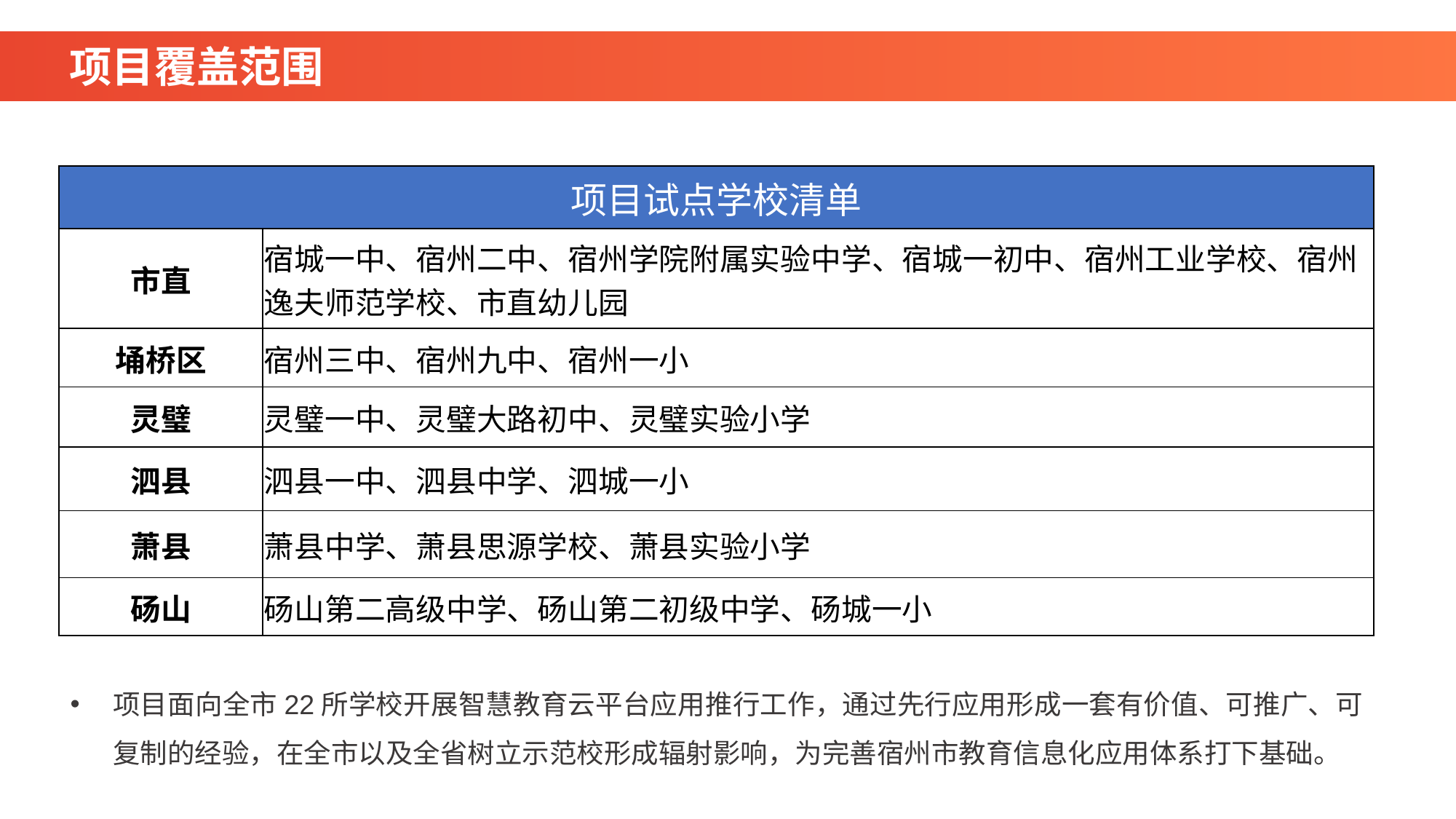

项目覆盖范围
| 项目试点学校清单 |  |
| --- | --- |
| 市直 | 宿城一中、宿州二中、宿州学院附属实验中学、宿城一初中、宿州工业学校、宿州逸夫师范学校、市直幼儿园 |
| 埇桥区 | 宿州三中、宿州九中、宿州一小 |
| 灵璧 | 灵璧一中、灵璧大路初中、灵璧实验小学 |
| 泗县 | 泗县一中、泗县中学、泗城一小 |
| 萧县 | 萧县中学、萧县思源学校、萧县实验小学 |
| 砀山 | 砀山第二高级中学、砀山第二初级中学、砀城一小 |
项目面向全市22所学校开展智慧教育云平台应用推行工作，通过先行应用形成一套有价值、可推广、可复制的经验，在全市以及全省树立示范校形成辐射影响，为完善宿州市教育信息化应用体系打下基础。